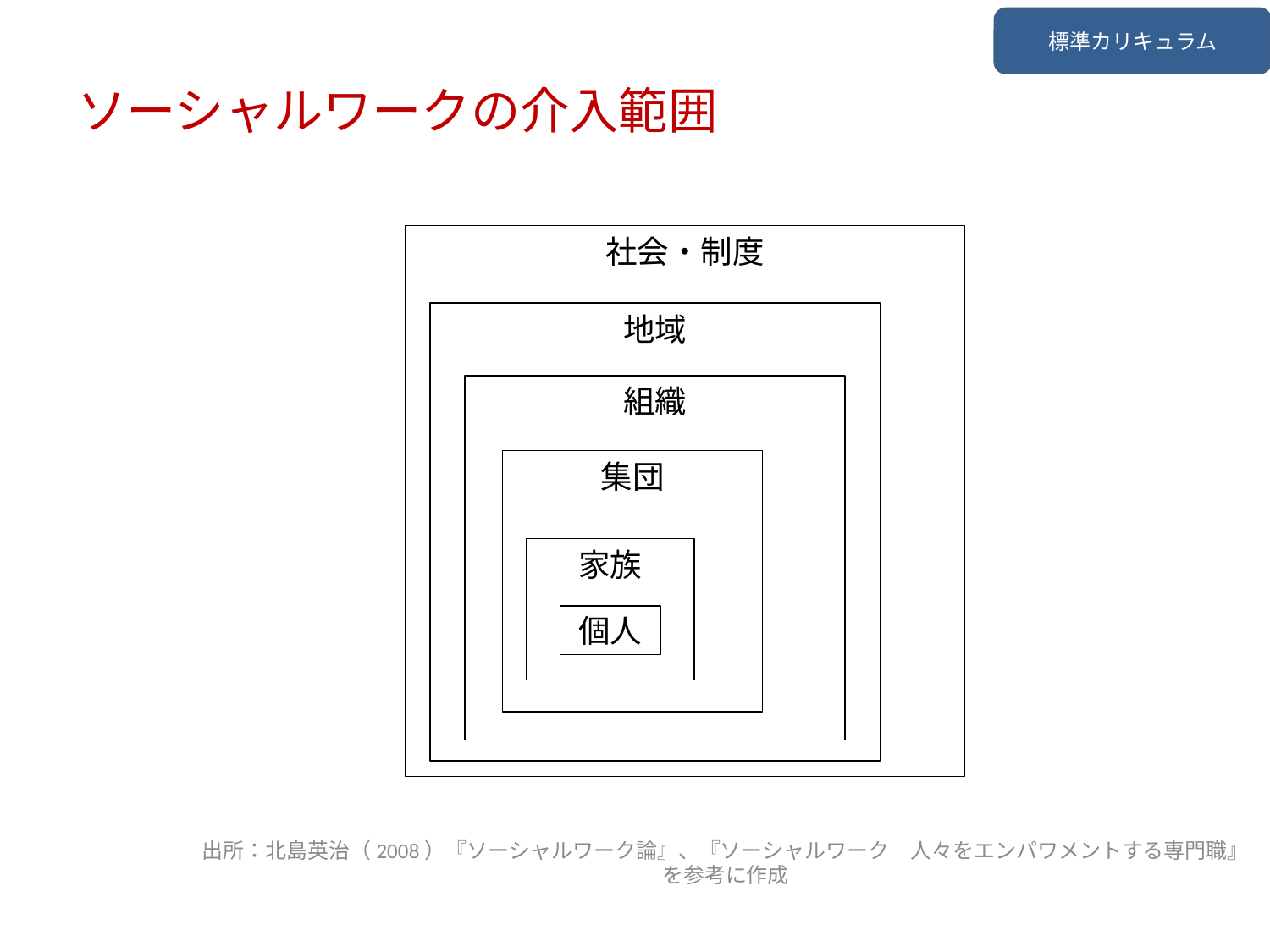

標準カリキュラム
ソーシャルワークの介入範囲
社会・制度
地域
組織
集団
家族
個人
出所：北島英治（2008）『ソーシャルワーク論』、『ソーシャルワーク　人々をエンパワメントする専門職』を参考に作成